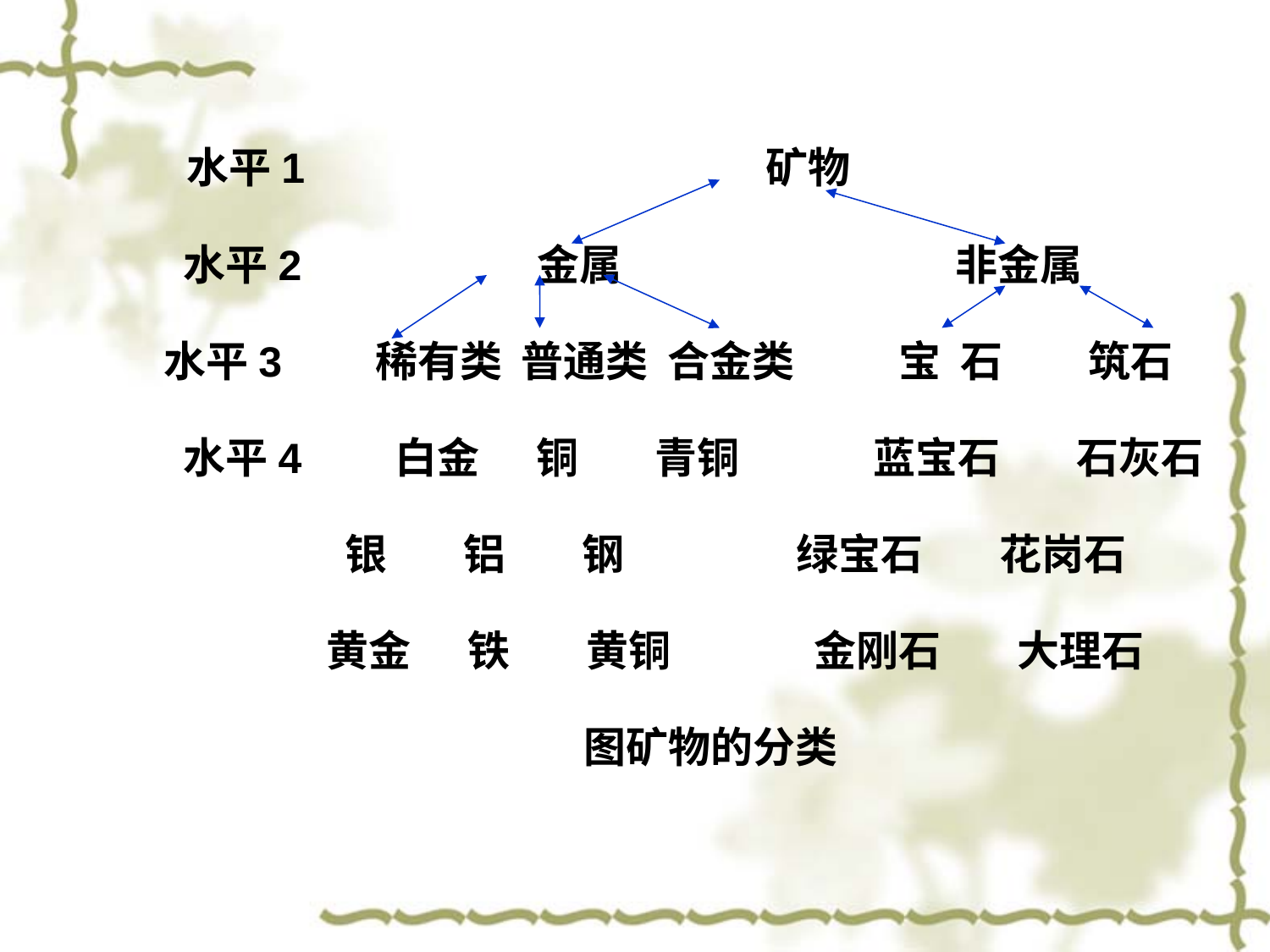

水平1                                      矿物
 水平2                   金属                                   非金属
水平3       稀有类  普通类  合金类           宝  石         筑石
 水平4       白金      铜        青铜              蓝宝石        石灰石
                  银        铝        钢                  绿宝石        花岗石
                黄金      铁        黄铜               金刚石        大理石
图矿物的分类